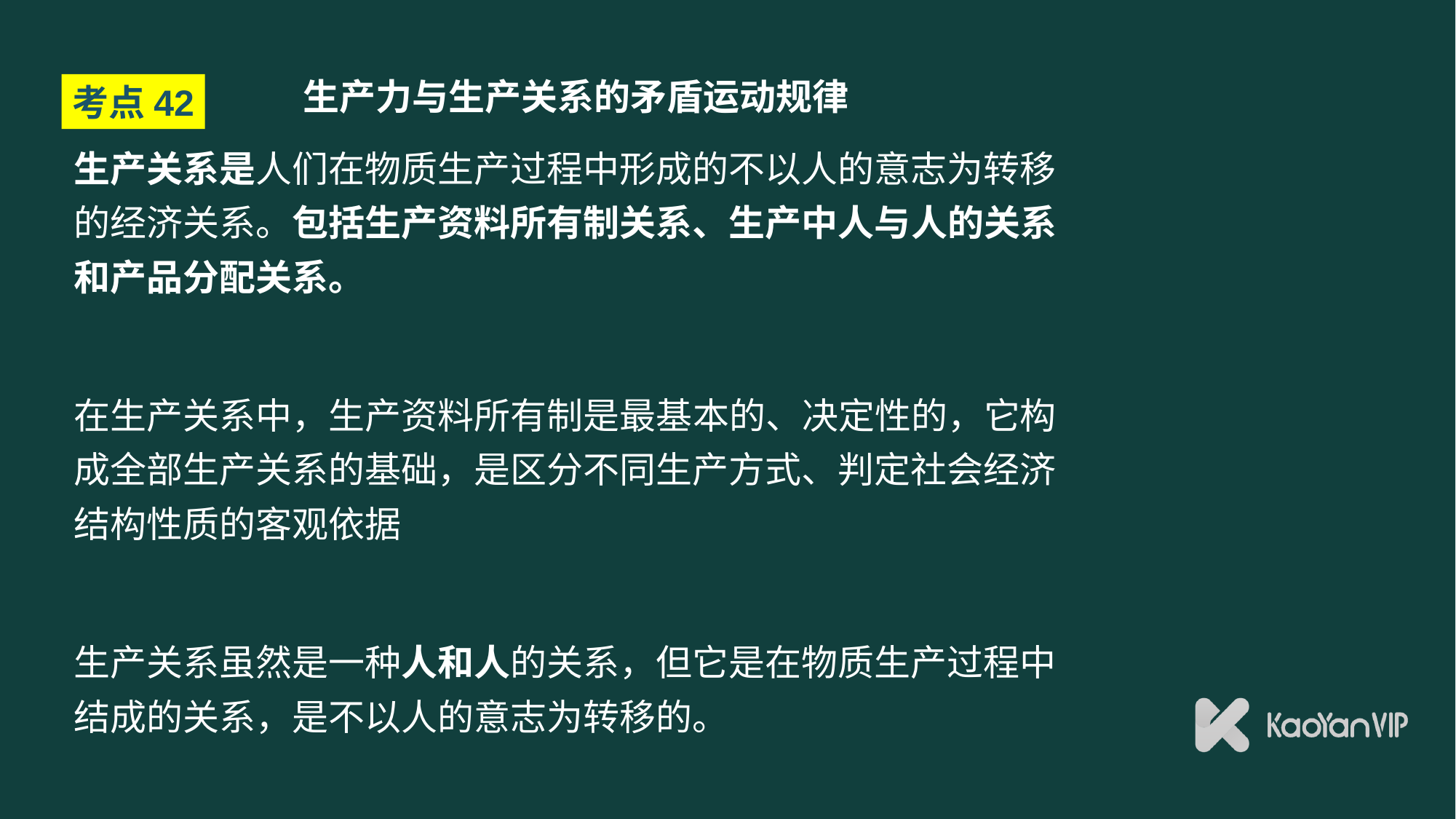

# 生产力与生产关系的矛盾运动规律
考点42
生产关系是人们在物质生产过程中形成的不以人的意志为转移的经济关系。包括生产资料所有制关系、生产中人与人的关系和产品分配关系。

在生产关系中，生产资料所有制是最基本的、决定性的，它构成全部生产关系的基础，是区分不同生产方式、判定社会经济结构性质的客观依据

生产关系虽然是一种人和人的关系，但它是在物质生产过程中结成的关系，是不以人的意志为转移的。